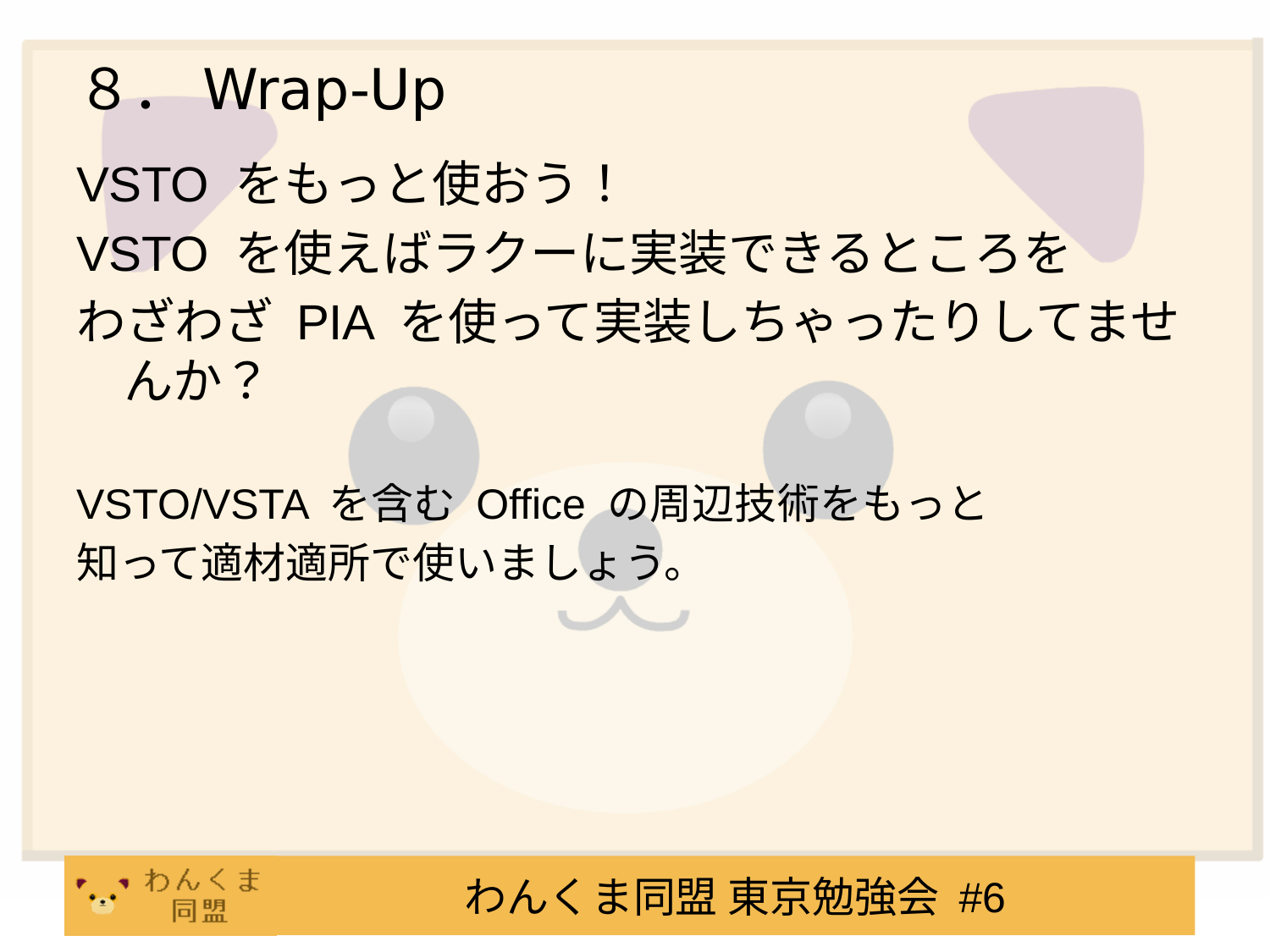

# ８．Wrap-Up
VSTO をもっと使おう！
VSTO を使えばラクーに実装できるところを
わざわざ PIA を使って実装しちゃったりしてませんか？

VSTO/VSTA を含む Office の周辺技術をもっと
知って適材適所で使いましょう。